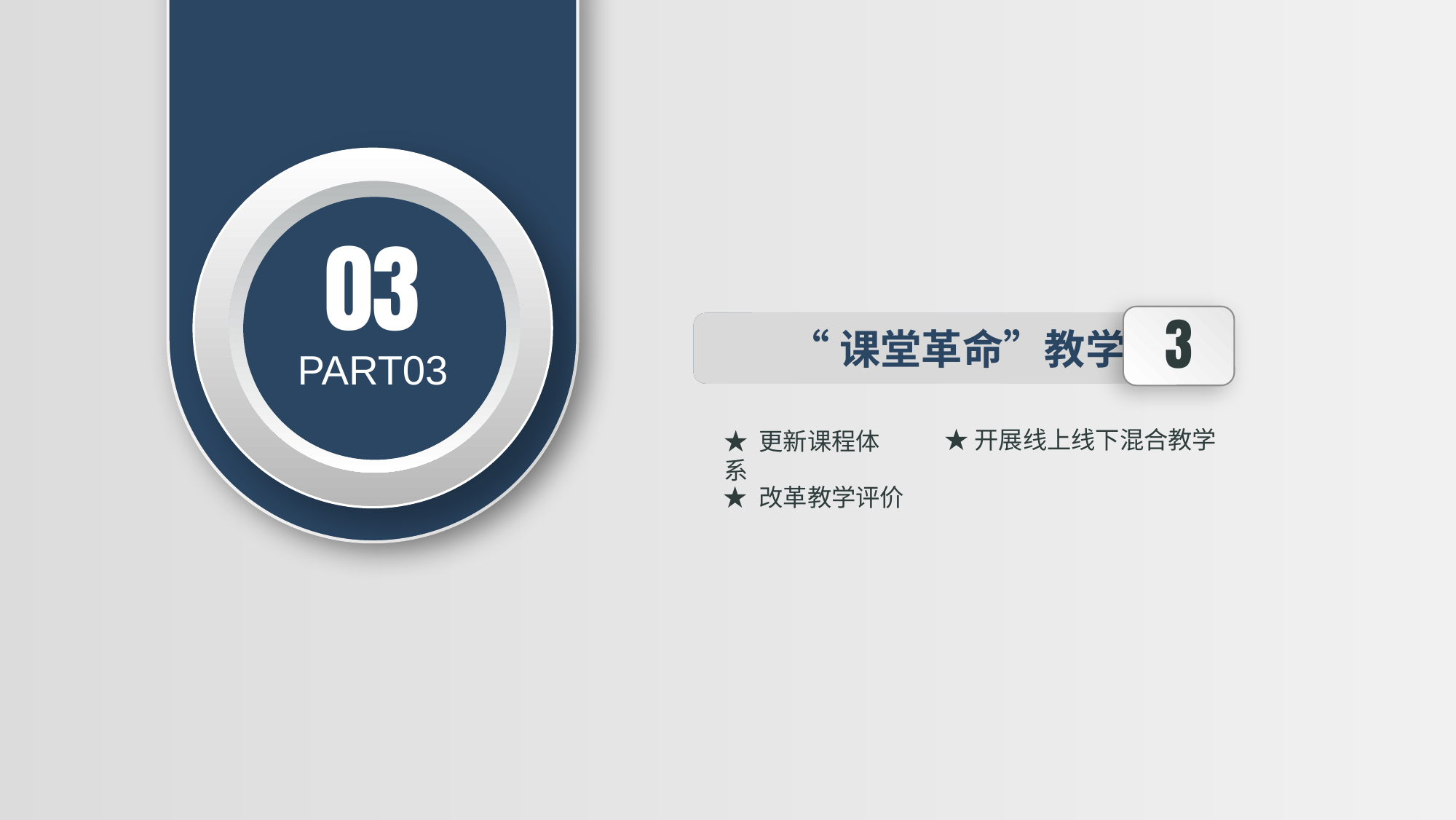

03

3

“课堂革命”教学实施
PART03
★开展线上线下混合教学
★ 更新课程体系
★ 改革教学评价